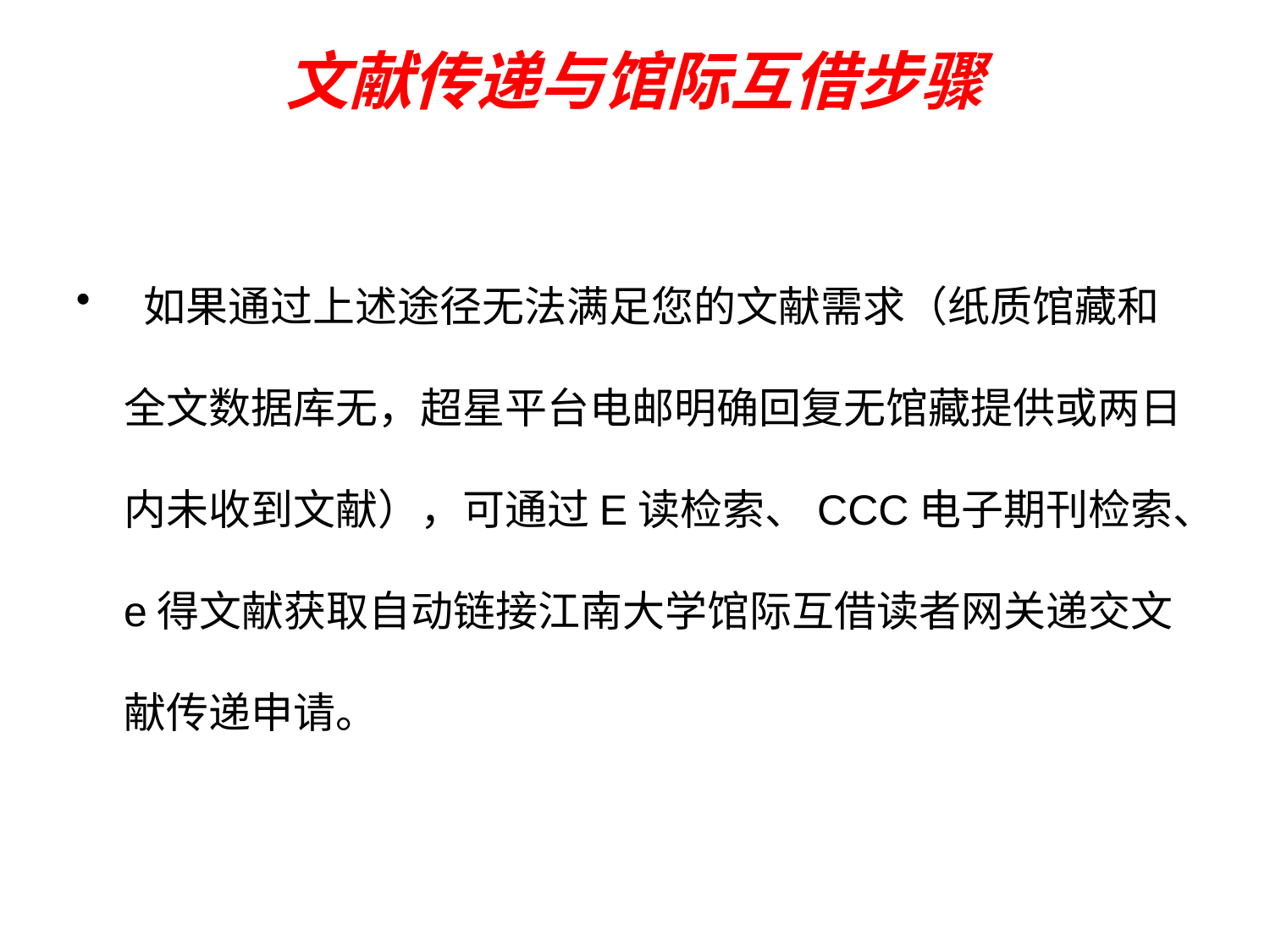

# 文献传递与馆际互借步骤
 如果通过上述途径无法满足您的文献需求（纸质馆藏和全文数据库无，超星平台电邮明确回复无馆藏提供或两日内未收到文献），可通过E读检索、CCC电子期刊检索、e得文献获取自动链接江南大学馆际互借读者网关递交文献传递申请。